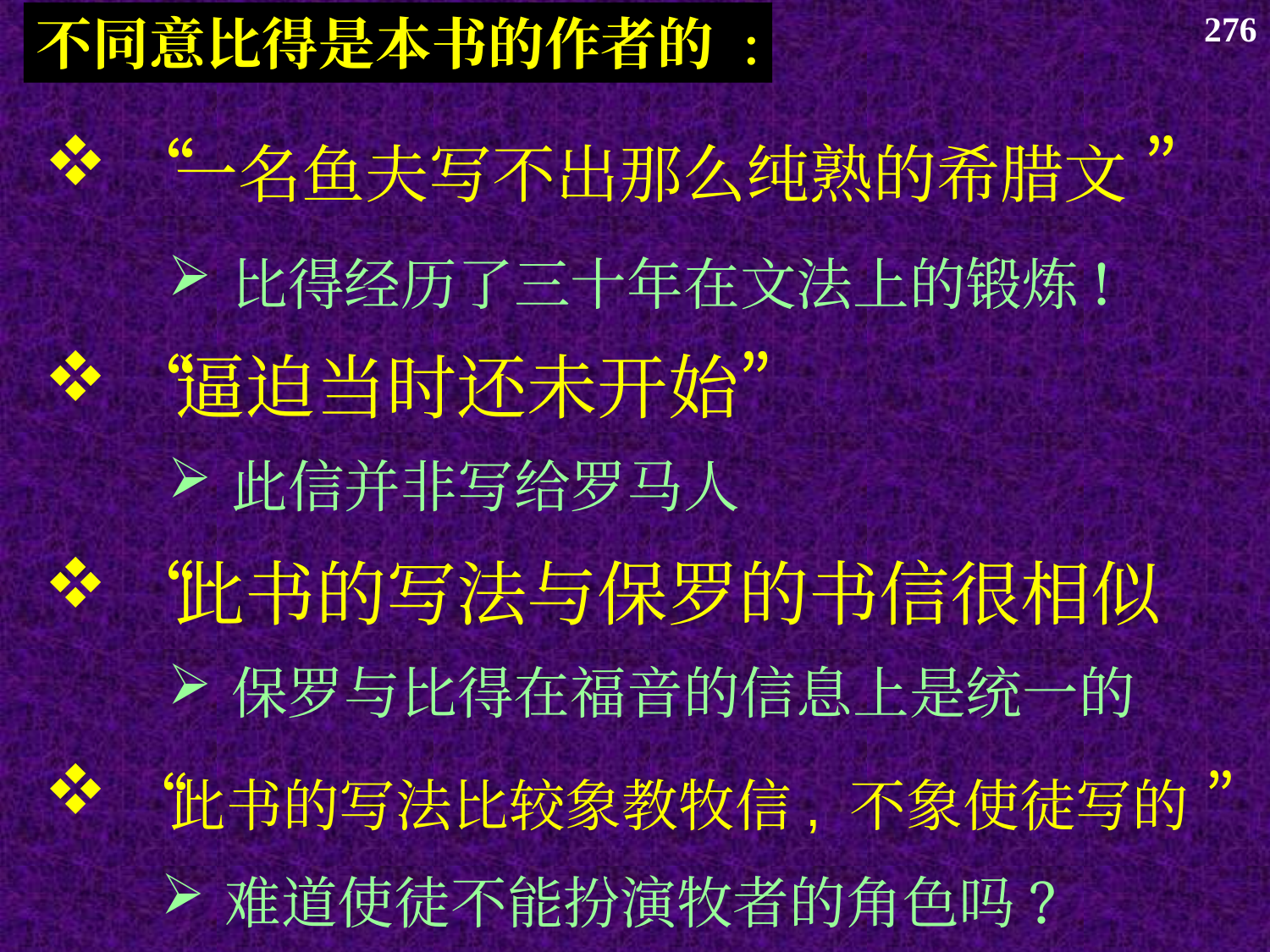

276
不同意比得是本书的作者的 :
# “一名鱼夫写不出那么纯熟的希腊文 ”
比得经历了三十年在文法上的锻炼!

 “逼迫当时还未开始”
此信并非写给罗马人
 “此书的写法与保罗的书信很相似
保罗与比得在福音的信息上是统一的
 “此书的写法比较象教牧信, 不象使徒写的 ”
难道使徒不能扮演牧者的角色吗?